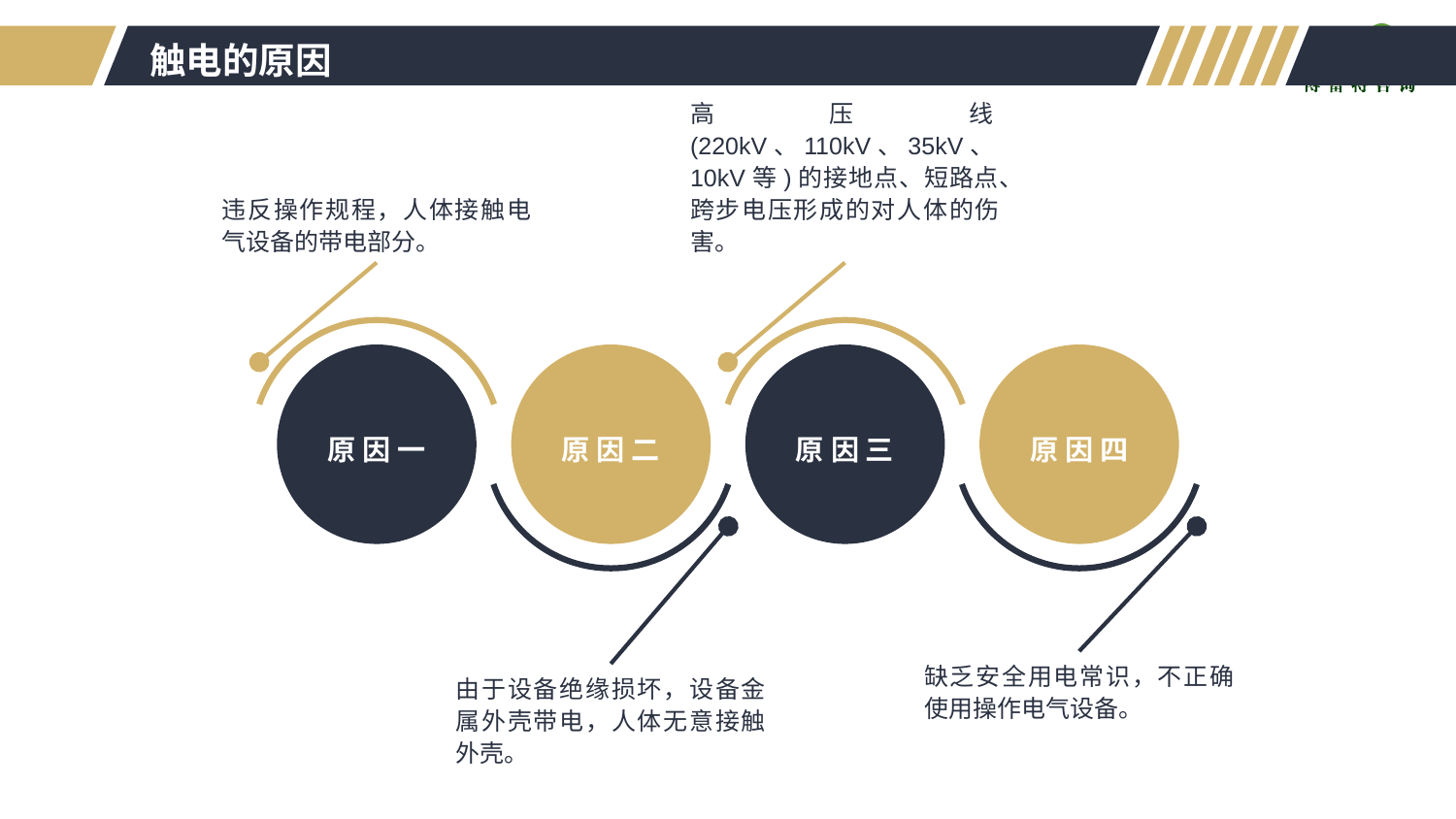

触电的原因

高压线(220kV、110kV、35kV、10kV等)的接地点、短路点、跨步电压形成的对人体的伤害。
违反操作规程，人体接触电气设备的带电部分。

原 因 一
原 因 二
原 因 三
原 因 四

缺乏安全用电常识，不正确使用操作电气设备。
由于设备绝缘损坏，设备金属外壳带电，人体无意接触外壳。